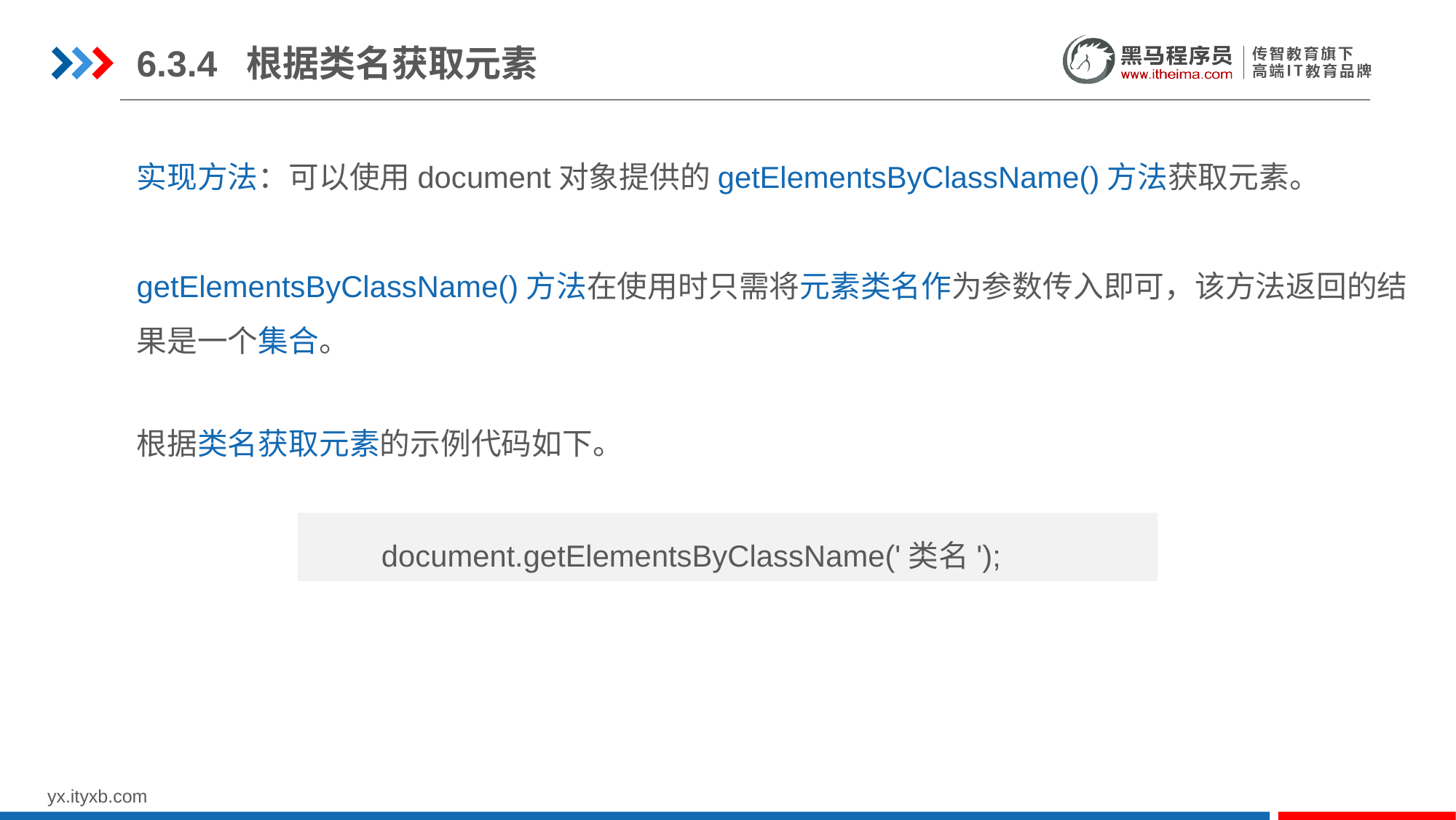

6.3.4  根据类名获取元素
实现方法：可以使用document对象提供的getElementsByClassName()方法获取元素。

getElementsByClassName()方法在使用时只需将元素类名作为参数传入即可，该方法返回的结果是一个集合。
根据类名获取元素的示例代码如下。
document.getElementsByClassName('类名');